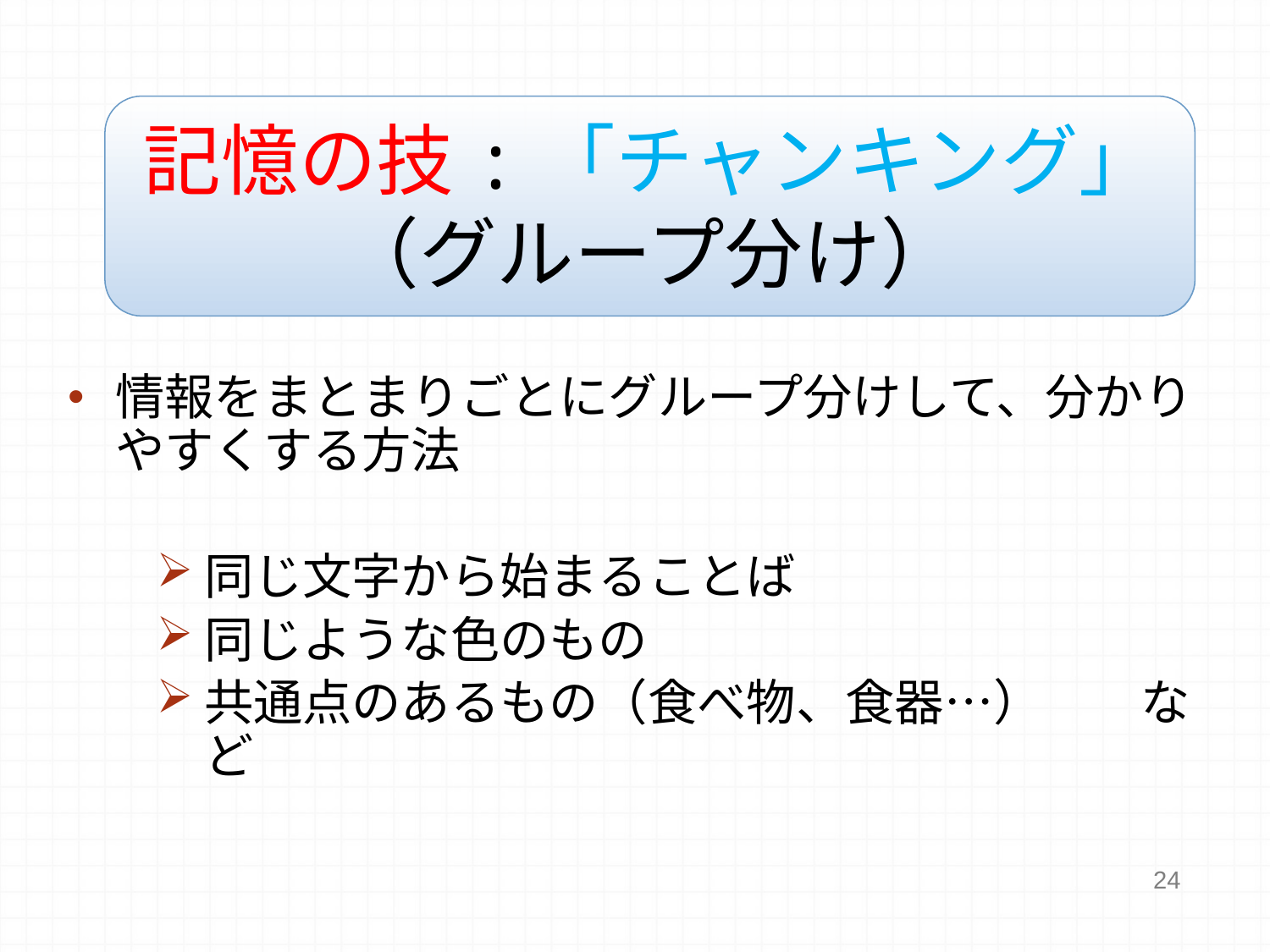

# 記憶の技:「チャンキング」 （グループ分け）

情報をまとまりごとにグループ分けして、分かりやすくする方法

同じ文字から始まることば
同じような色のもの
共通点のあるもの（食べ物、食器…）　　など
24